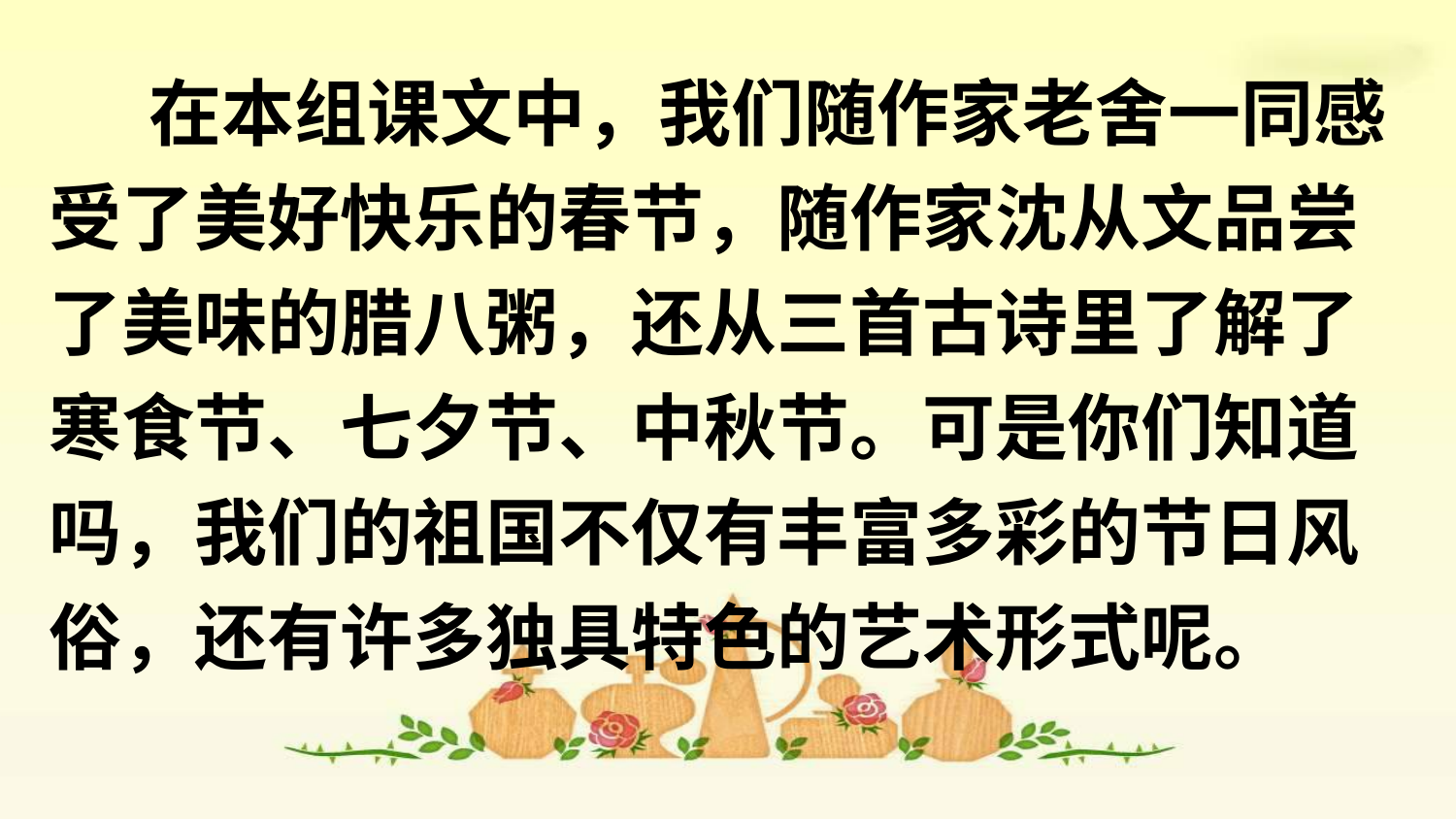

在本组课文中，我们随作家老舍一同感受了美好快乐的春节，随作家沈从文品尝了美味的腊八粥，还从三首古诗里了解了寒食节、七夕节、中秋节。可是你们知道吗，我们的祖国不仅有丰富多彩的节日风俗，还有许多独具特色的艺术形式呢。